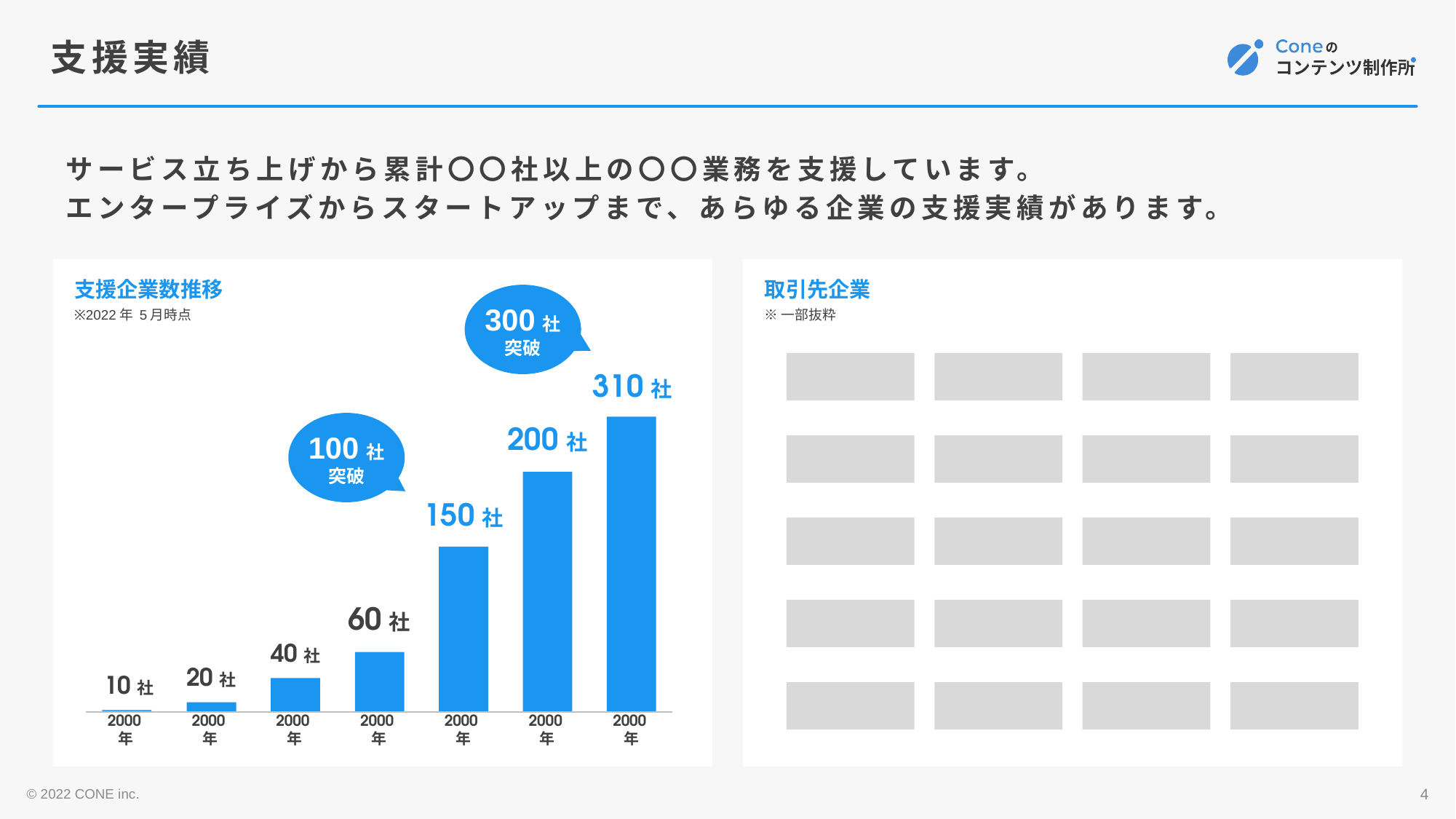

# 支援実績
サービス立ち上げから累計〇〇社以上の〇〇業務を支援しています。
エンタープライズからスタートアップまで、あらゆる企業の支援実績があります。
支援企業数推移
※2022年 5月時点
取引先企業
※一部抜粋
300社
突破

310社

200社
100社
突破

150社

60社

40社
20社

10社

2000年
2000年
2000年
2000年
2000年
2000年
2000年
4
© 2022 CONE inc.